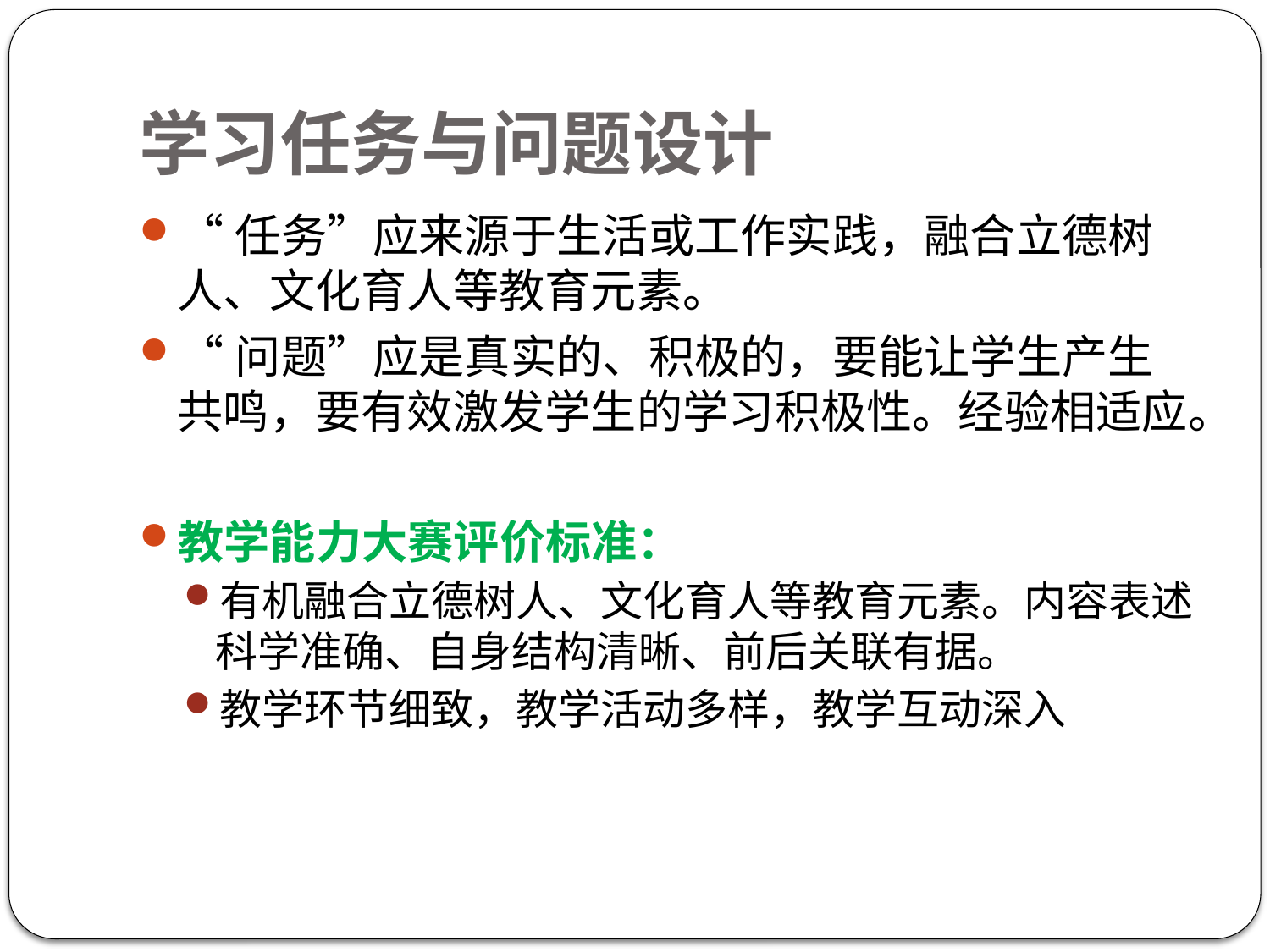

# 学习任务与问题设计
“任务”应来源于生活或工作实践，融合立德树人、文化育人等教育元素。
“问题”应是真实的、积极的，要能让学生产生共鸣，要有效激发学生的学习积极性。经验相适应。

教学能力大赛评价标准：
有机融合立德树人、文化育人等教育元素。内容表述科学准确、自身结构清晰、前后关联有据。
教学环节细致，教学活动多样，教学互动深入